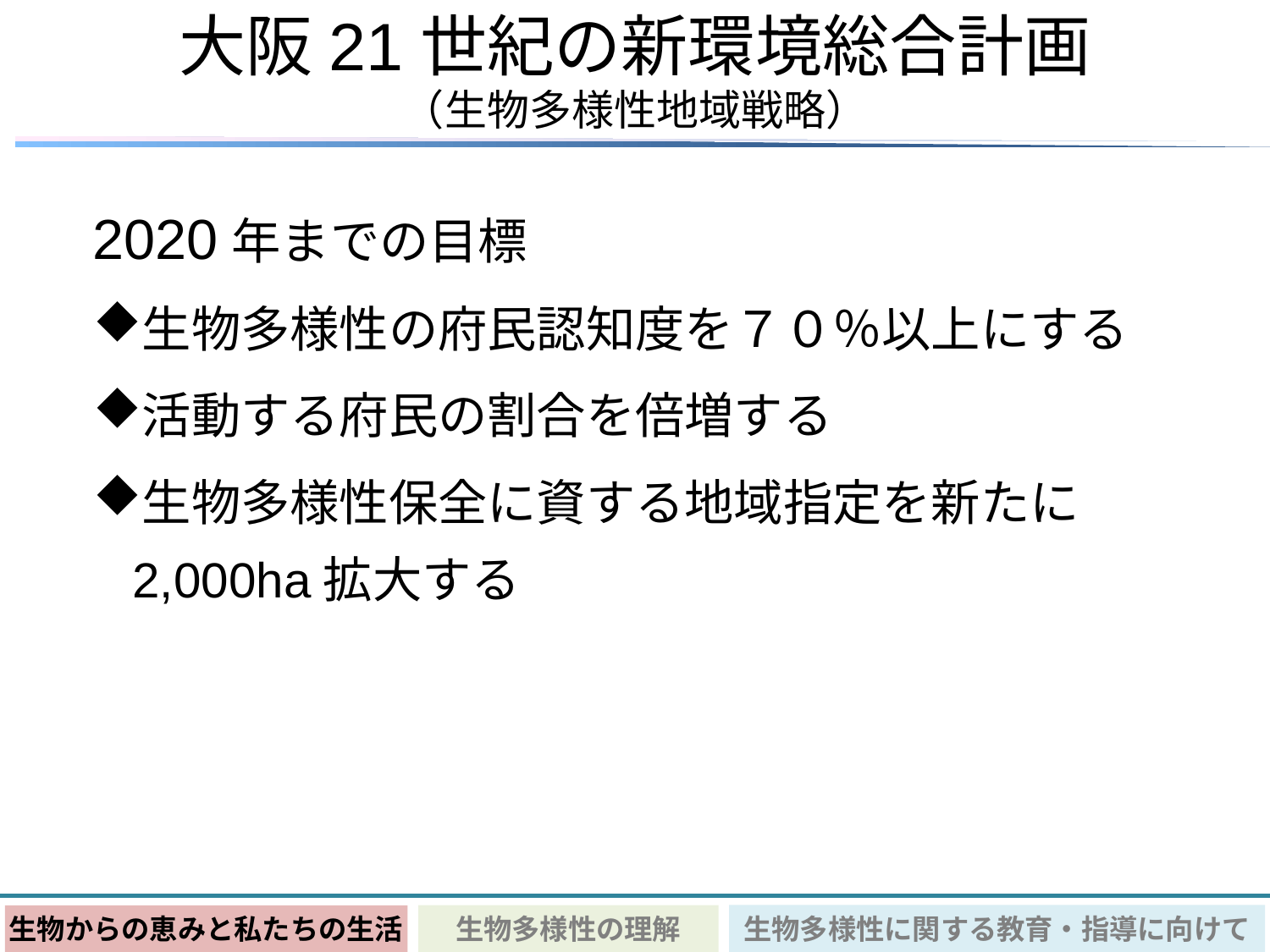

# 大阪21世紀の新環境総合計画 （生物多様性地域戦略）
2020年までの目標
生物多様性の府民認知度を７０％以上にする
活動する府民の割合を倍増する
生物多様性保全に資する地域指定を新たに2,000ha拡大する
生物多様性に関する教育・指導に向けて
生物多様性の理解
生物からの恵みと私たちの生活